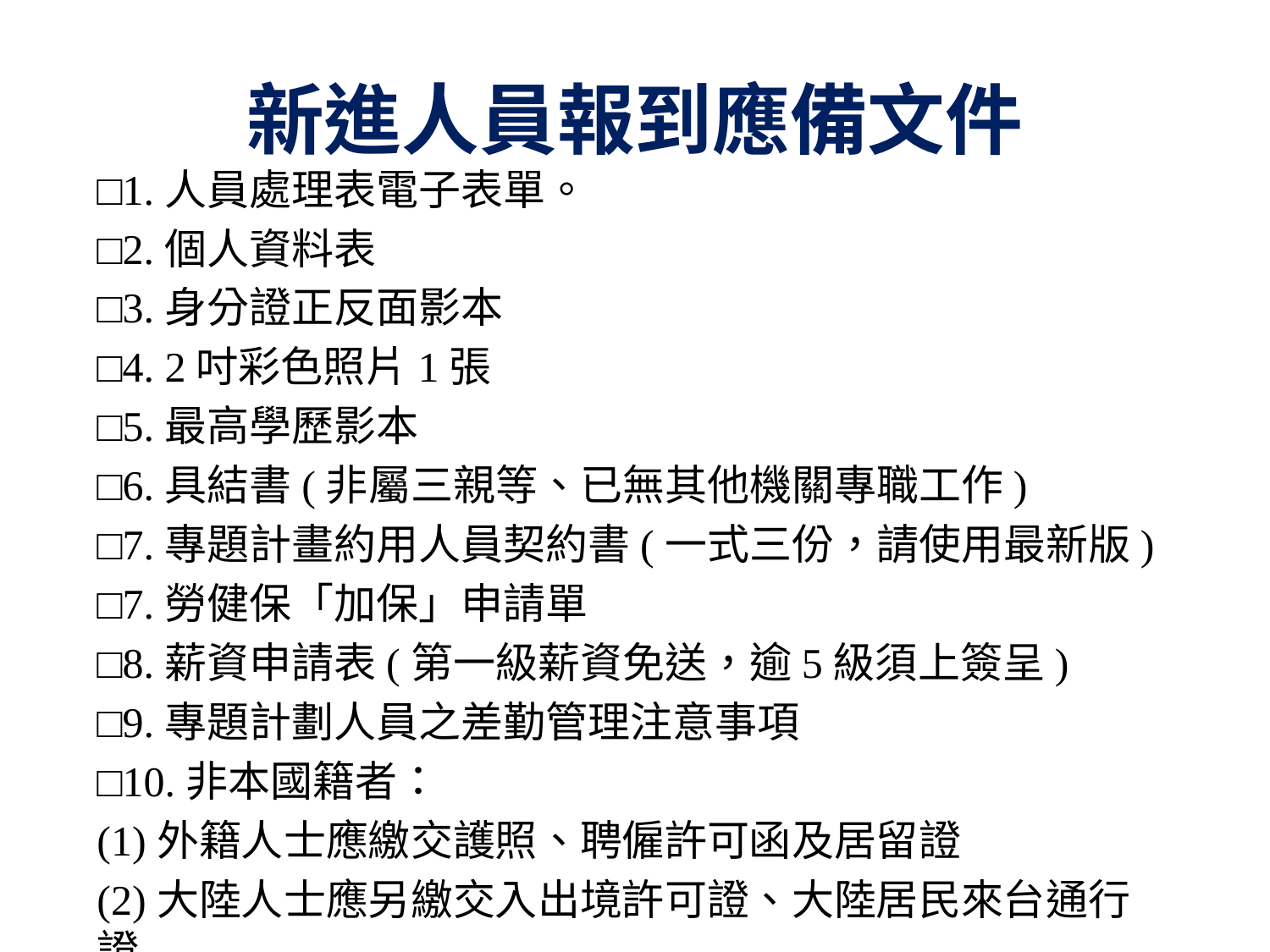

# 新進人員報到應備文件
□1.人員處理表電子表單。
□2.個人資料表
□3.身分證正反面影本
□4. 2吋彩色照片1張
□5.最高學歷影本
□6.具結書(非屬三親等、已無其他機關專職工作)
□7.專題計畫約用人員契約書(一式三份，請使用最新版)
□7.勞健保「加保」申請單
□8.薪資申請表(第一級薪資免送，逾5級須上簽呈)
□9.專題計劃人員之差勤管理注意事項
□10.非本國籍者：
(1)外籍人士應繳交護照、聘僱許可函及居留證
(2)大陸人士應另繳交入出境許可證、大陸居民來台通行證